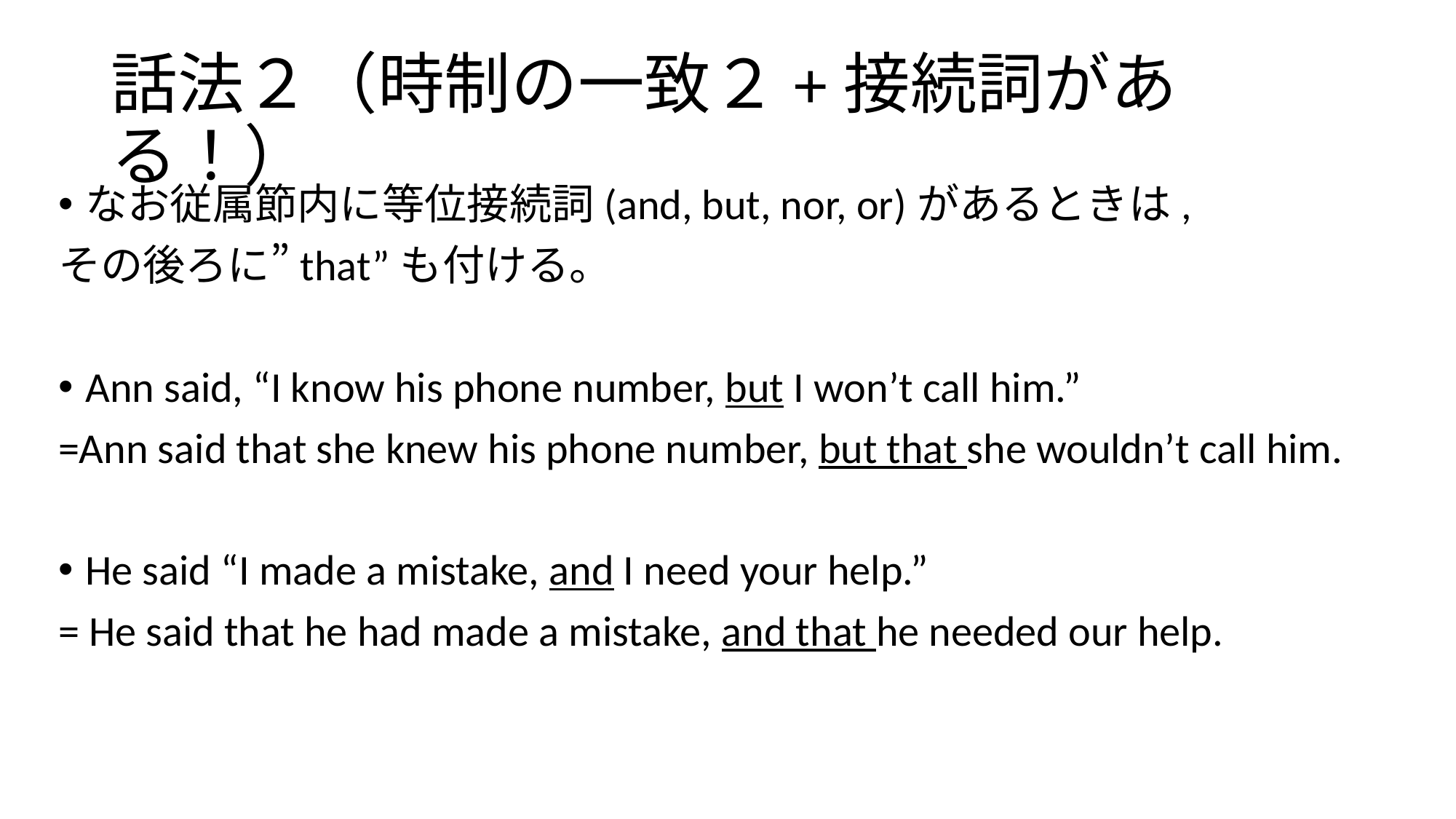

# 話法２（時制の一致２+接続詞がある！）
なお従属節内に等位接続詞(and, but, nor, or)があるときは,
その後ろに”that”も付ける。

Ann said, “I know his phone number, but I won’t call him.”
=Ann said that she knew his phone number, but that she wouldn’t call him.

He said “I made a mistake, and I need your help.”
= He said that he had made a mistake, and that he needed our help.